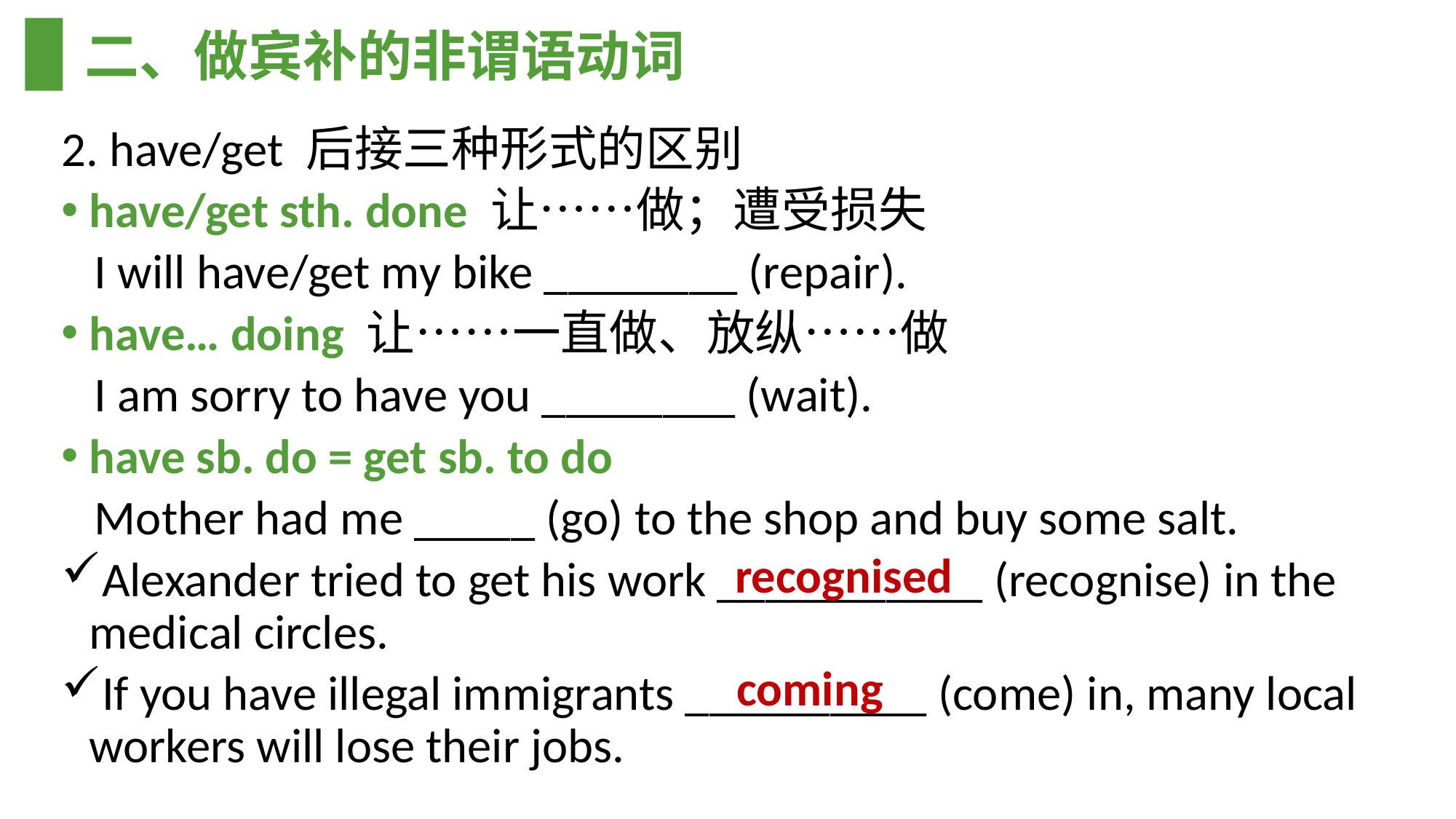

# 二、做宾补的非谓语动词
2. have/get 后接三种形式的区别
have/get sth. done 让……做；遭受损失
   I will have/get my bike ________ (repair).
have… doing 让……一直做、放纵……做
   I am sorry to have you ________ (wait).
have sb. do = get sb. to do
   Mother had me _____ (go) to the shop and buy some salt.
Alexander tried to get his work ___________ (recognise) in the medical circles.
If you have illegal immigrants __________ (come) in, many local workers will lose their jobs.
recognised
coming